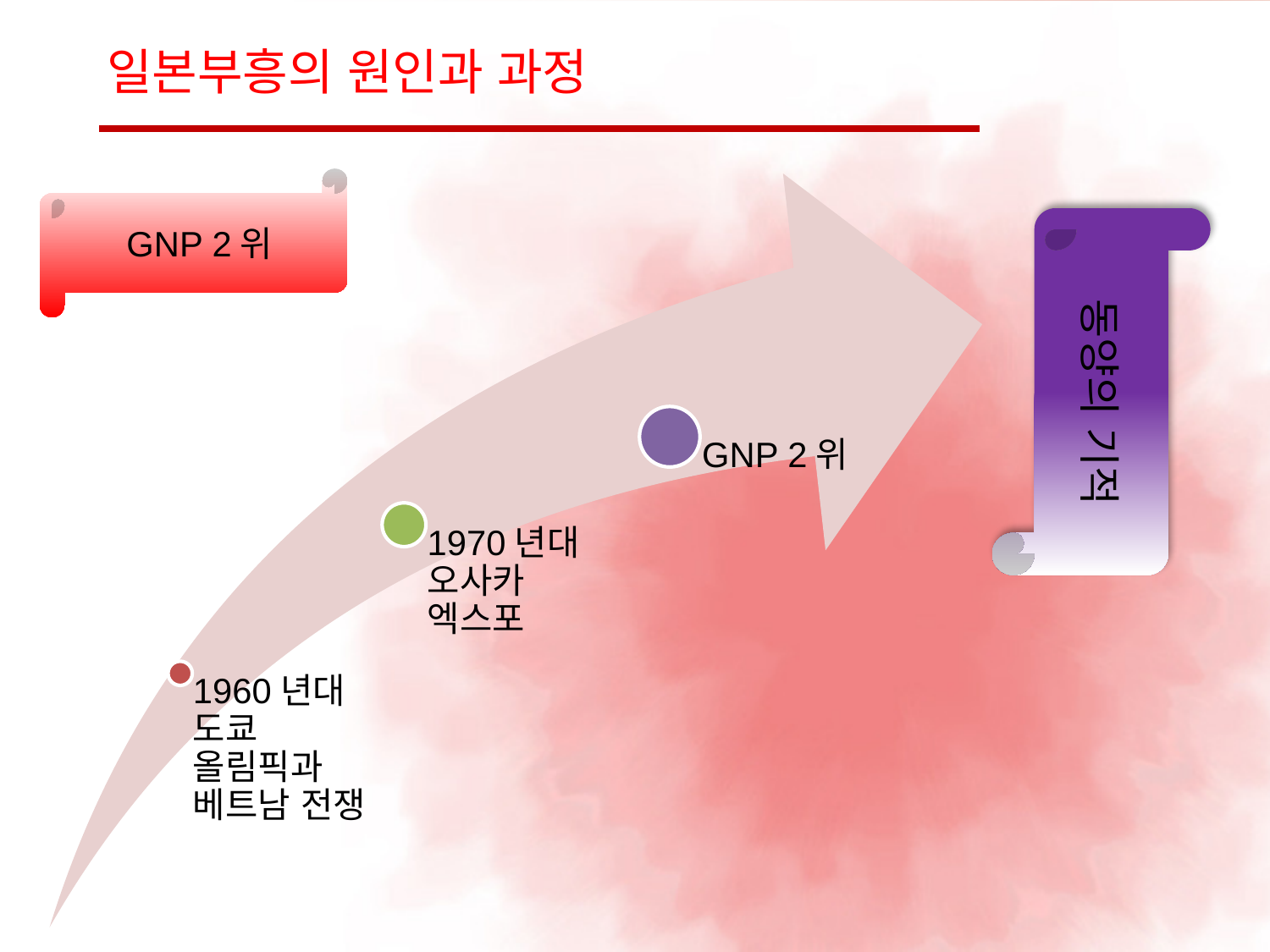

# 일본부흥의 원인과 과정
GNP 2위
1960년대 도쿄 올림픽과 베트남 전쟁
1970년대 오사카 엑스포
GNP 2위
동양의 기적